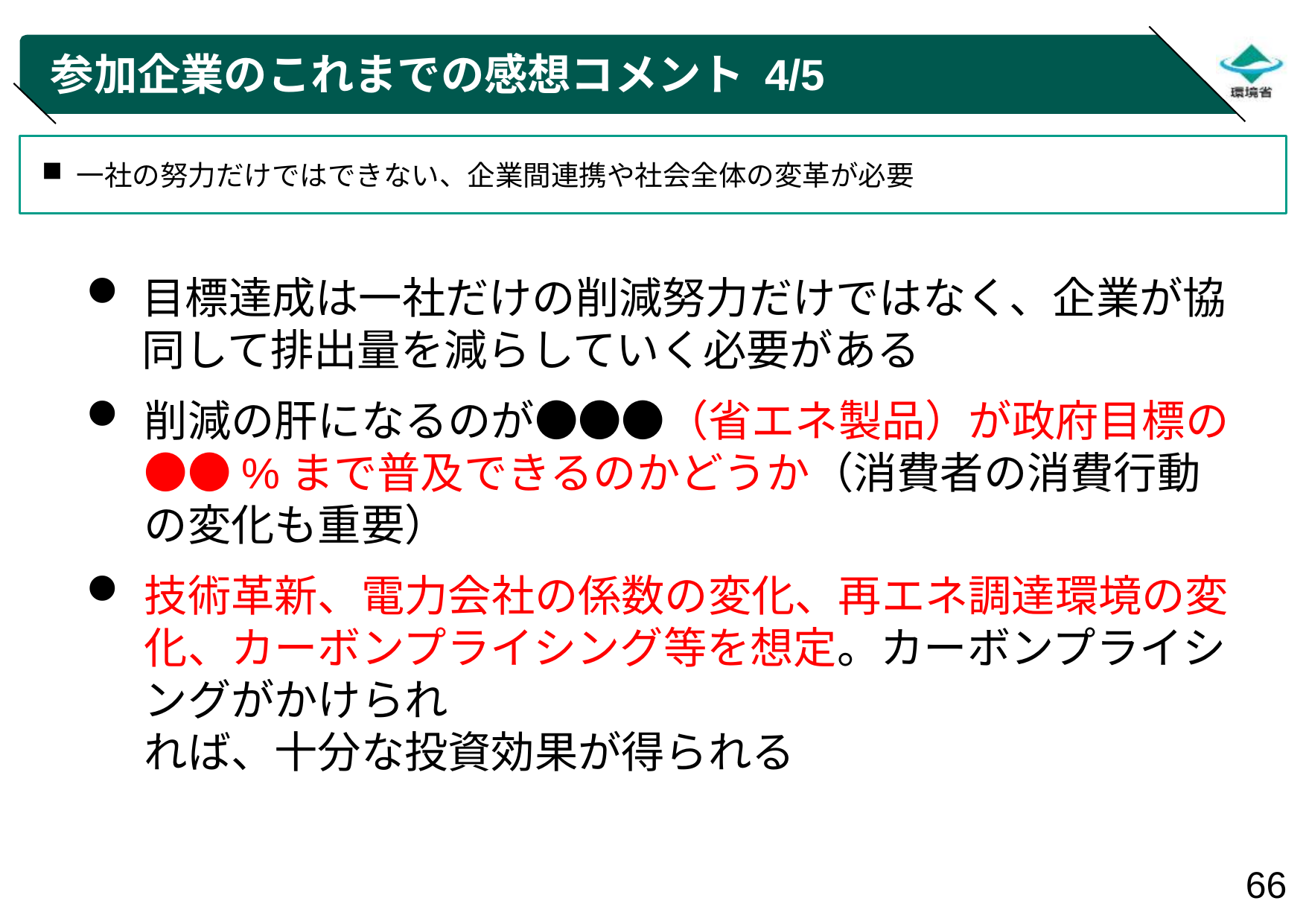

# 参加企業のこれまでの感想コメント 4/5
一社の努力だけではできない、企業間連携や社会全体の変革が必要
目標達成は一社だけの削減努力だけではなく、企業が協同して排出量を減らしていく必要がある
削減の肝になるのが●●●（省エネ製品）が政府目標の●●%まで普及できるのかどうか（消費者の消費行動の変化も重要）
技術革新、電力会社の係数の変化、再エネ調達環境の変化、カーボンプライシング等を想定。カーボンプライシングがかけられ
れば、十分な投資効果が得られる